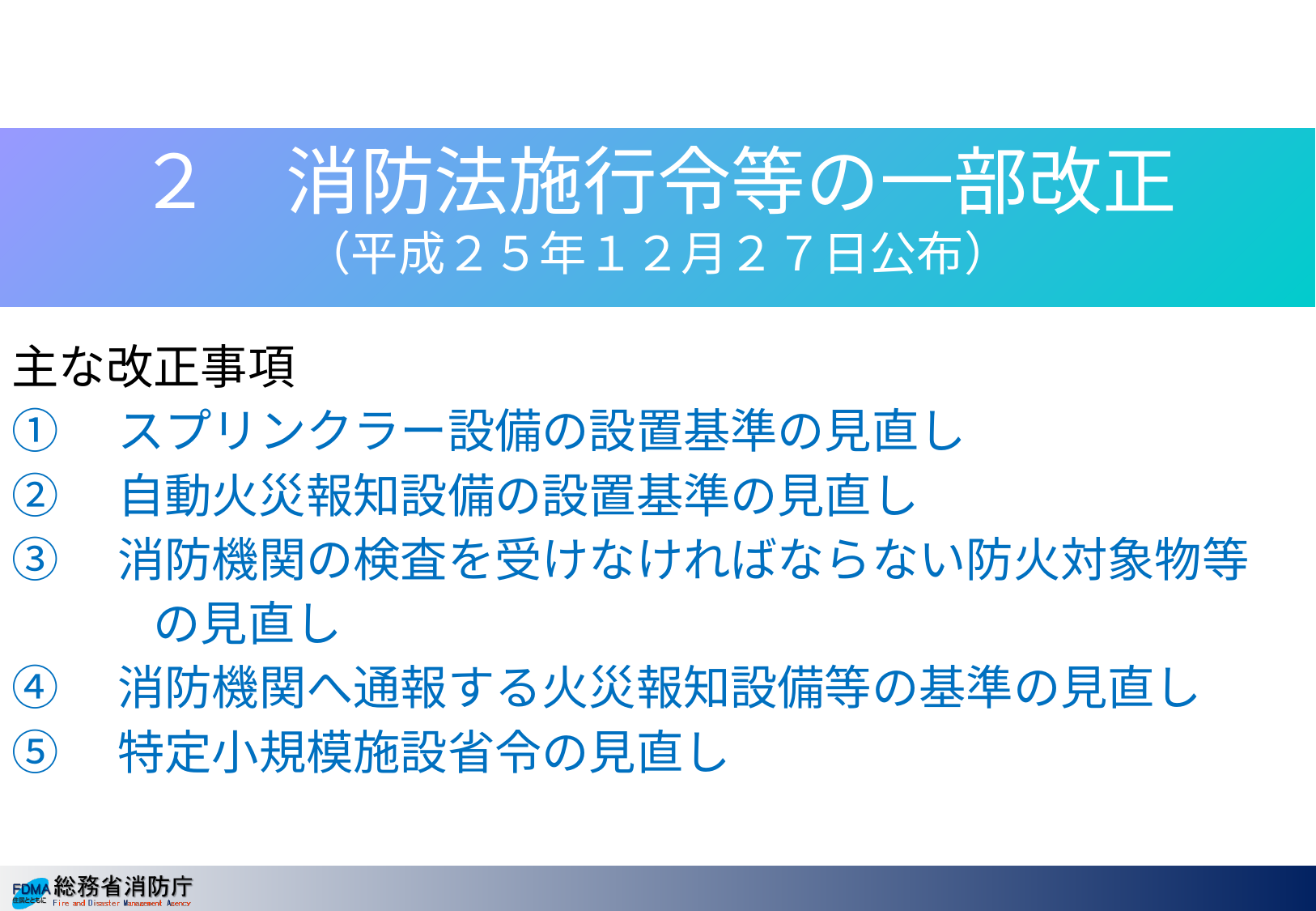

２　消防法施行令等の一部改正
（平成２５年１２月２７日公布）

主な改正事項
①　スプリンクラー設備の設置基準の見直し
②　自動火災報知設備の設置基準の見直し
③　消防機関の検査を受けなければならない防火対象物等
　　　の見直し
④　消防機関へ通報する火災報知設備等の基準の見直し
⑤　特定小規模施設省令の見直し